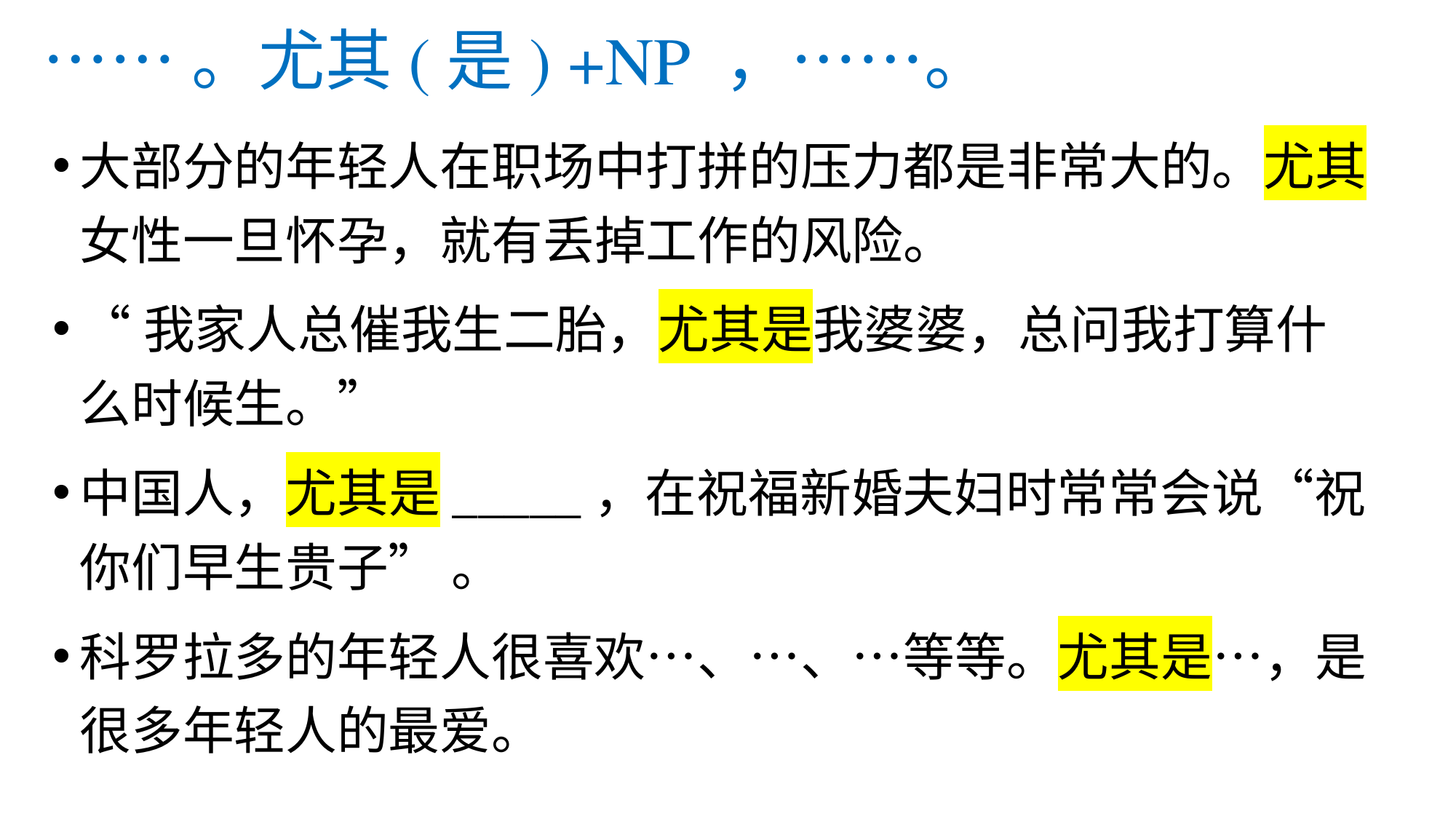

# ……。尤其(是) +NP ，……。
大部分的年轻人在职场中打拼的压力都是非常大的。尤其女性一旦怀孕，就有丢掉工作的风险。
“我家人总催我生二胎，尤其是我婆婆，总问我打算什么时候生。”
中国人，尤其是_____，在祝福新婚夫妇时常常会说“祝你们早生贵子” 。
科罗拉多的年轻人很喜欢…、…、…等等。尤其是…，是很多年轻人的最爱。